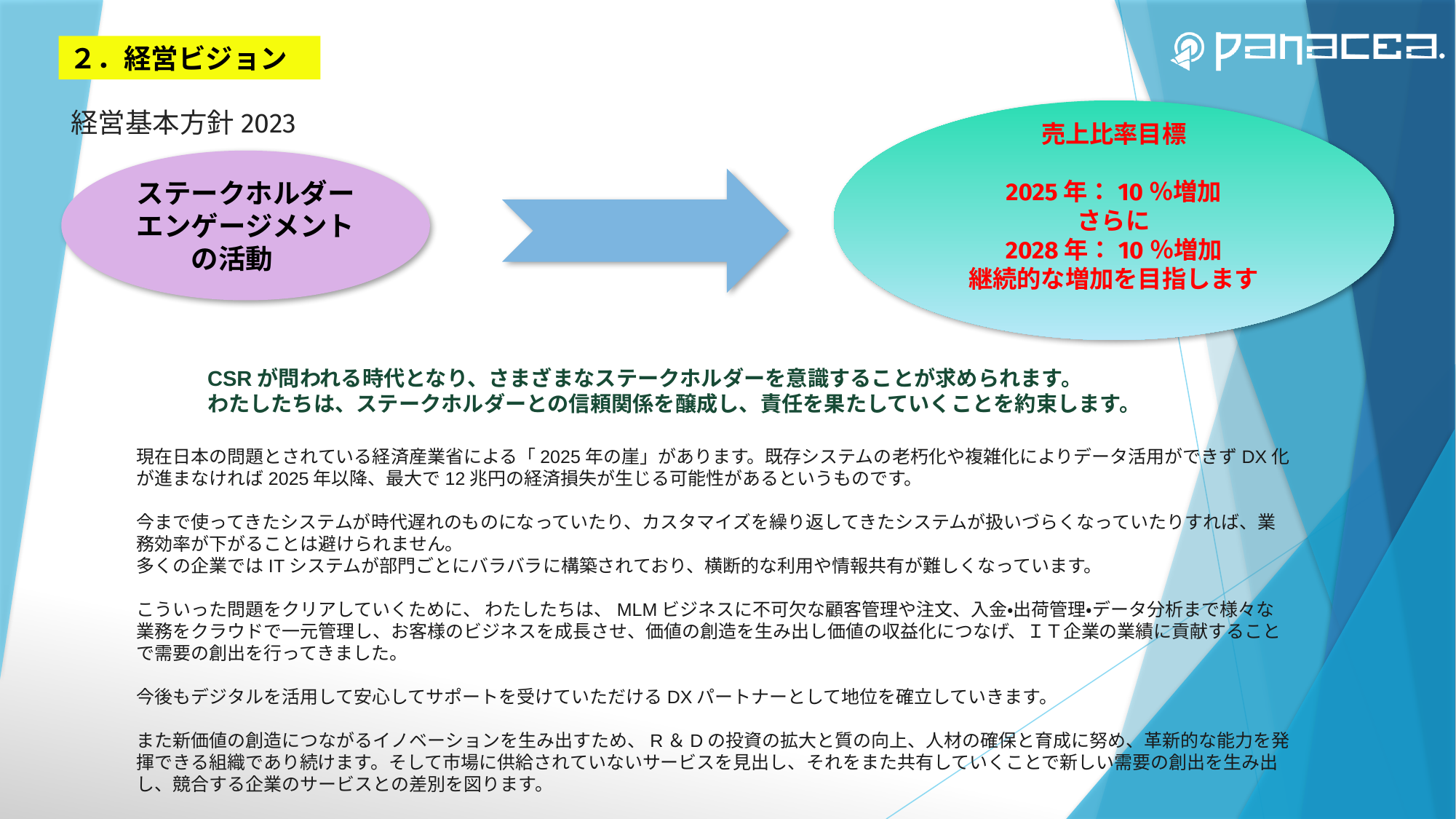

２．経営ビジョン
経営基本方針2023
売上比率目標

2025年：10％増加
さらに
2028年：10％増加
継続的な増加を目指します

ステークホルダーエンゲージメントの活動

CSRが問われる時代となり、さまざまなステークホルダーを意識することが求められます。
わたしたちは、ステークホルダーとの信頼関係を醸成し、責任を果たしていくことを約束します。
現在日本の問題とされている経済産業省による「2025年の崖」があります。既存システムの老朽化や複雑化によりデータ活用ができずDX化が進まなければ2025年以降、最大で12兆円の経済損失が生じる可能性があるというものです。

今まで使ってきたシステムが時代遅れのものになっていたり、カスタマイズを繰り返してきたシステムが扱いづらくなっていたりすれば、業務効率が下がることは避けられません。
多くの企業ではITシステムが部門ごとにバラバラに構築されており、横断的な利用や情報共有が難しくなっています。

こういった問題をクリアしていくために、 わたしたちは、MLMビジネスに不可欠な顧客管理や注文、入金・出荷管理・データ分析まで様々な業務をクラウドで一元管理し、お客様のビジネスを成長させ、価値の創造を生み出し価値の収益化につなげ、ＩＴ企業の業績に貢献することで需要の創出を行ってきました。

今後もデジタルを活用して安心してサポートを受けていただけるDXパートナーとして地位を確立していきます。

また新価値の創造につながるイノベーションを生み出すため、R＆Dの投資の拡大と質の向上、人材の確保と育成に努め、革新的な能力を発揮できる組織であり続けます。そして市場に供給されていないサービスを見出し、それをまた共有していくことで新しい需要の創出を生み出し、競合する企業のサービスとの差別を図ります。